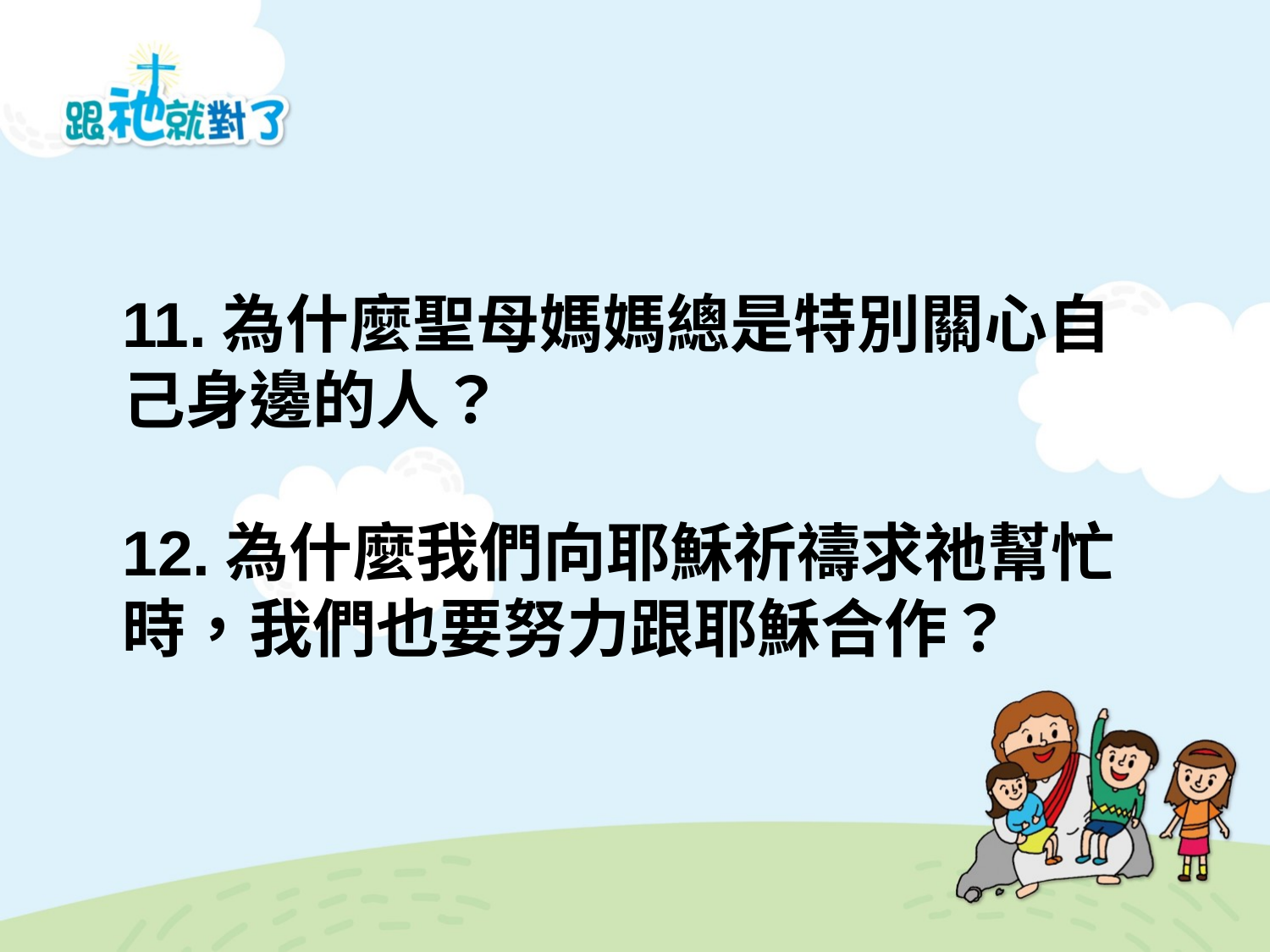

11.為什麼聖母媽媽總是特別關心自己身邊的人？

12.為什麼我們向耶穌祈禱求祂幫忙時，我們也要努力跟耶穌合作？